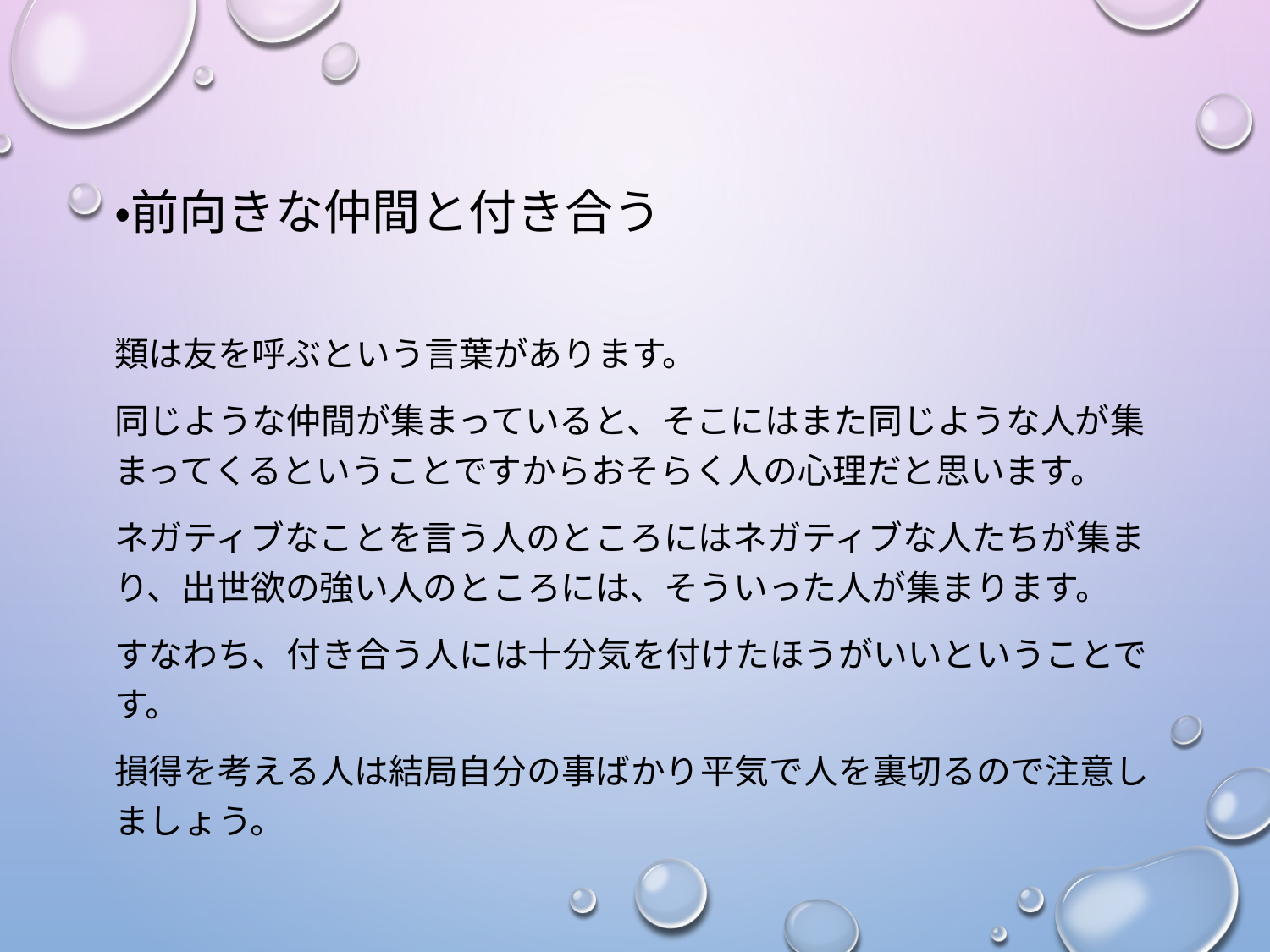

・前向きな仲間と付き合う

類は友を呼ぶという言葉があります。
同じような仲間が集まっていると、そこにはまた同じような人が集まってくるということですからおそらく人の心理だと思います。
ネガティブなことを言う人のところにはネガティブな人たちが集まり、出世欲の強い人のところには、そういった人が集まります。
すなわち、付き合う人には十分気を付けたほうがいいということです。
損得を考える人は結局自分の事ばかり平気で人を裏切るので注意しましょう。